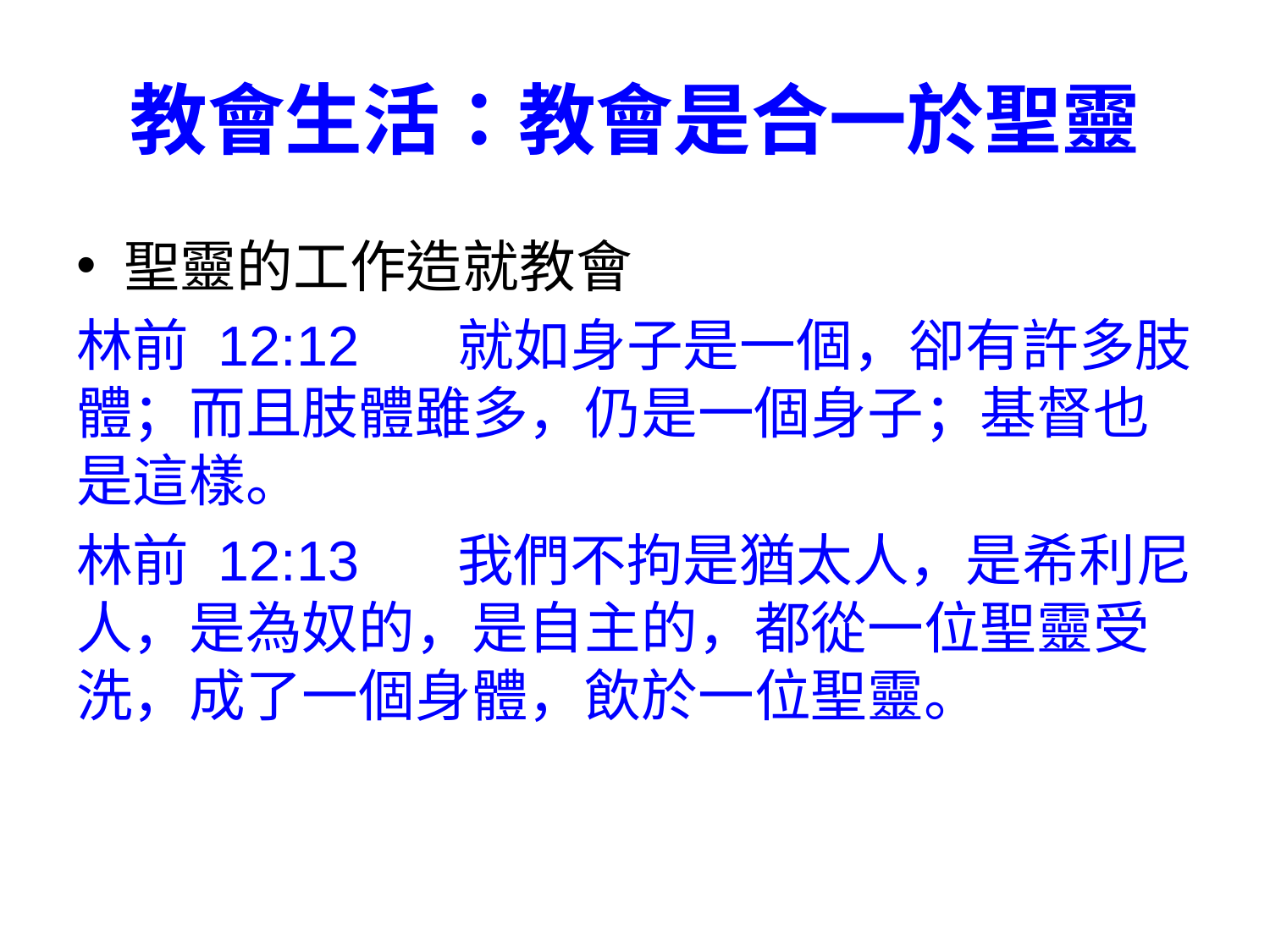

# 教會生活：教會是合一於聖靈
聖靈的工作造就教會
林前 12:12	就如身子是一個，卻有許多肢體；而且肢體雖多，仍是一個身子；基督也是這樣。
林前 12:13	我們不拘是猶太人，是希利尼人，是為奴的，是自主的，都從一位聖靈受洗，成了一個身體，飲於一位聖靈。